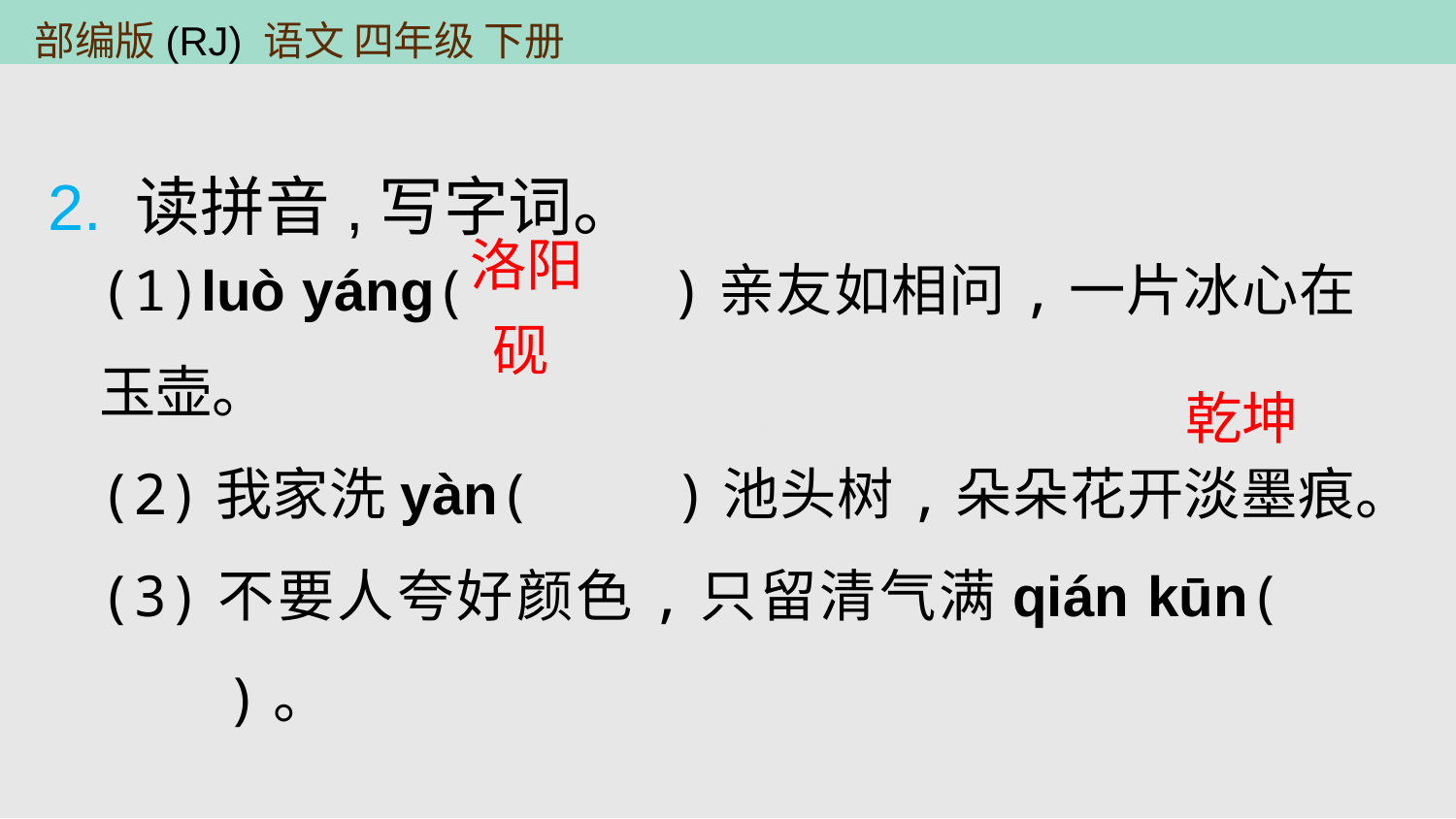

2. 读拼音,写字词。
(1)luò yánɡ(　　　)亲友如相问,一片冰心在玉壶。
(2)我家洗yàn(　　)池头树,朵朵花开淡墨痕。
(3)不要人夸好颜色,只留清气满qián kūn(　　　)。
洛阳
砚
乾坤